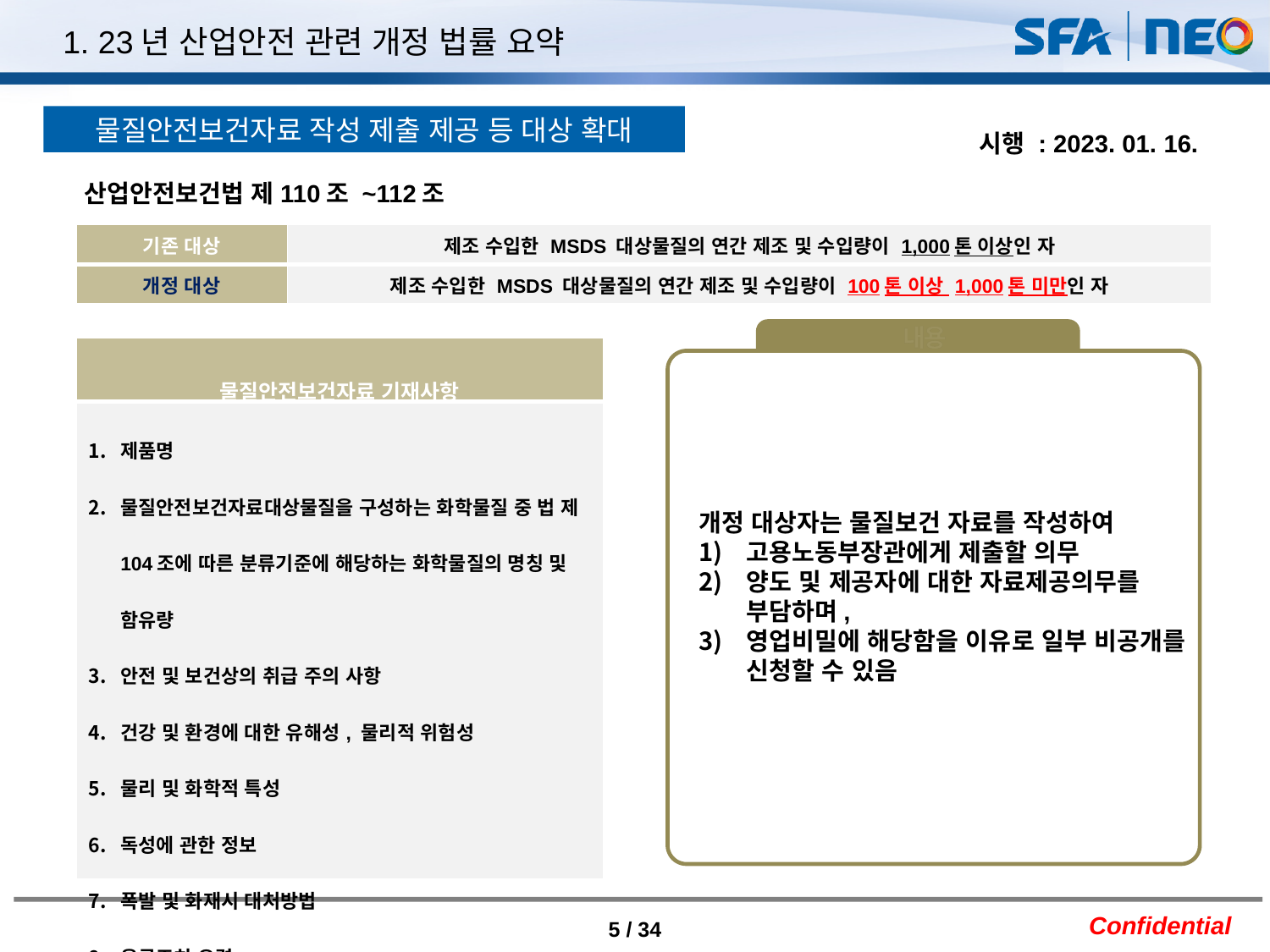

1. 23년 산업안전 관련 개정 법률 요약
물질안전보건자료 작성 제출 제공 등 대상 확대
시행 : 2023. 01. 16.
산업안전보건법 제110조 ~112조
| 기존 대상 | 제조 수입한 MSDS 대상물질의 연간 제조 및 수입량이 1,000톤 이상인 자 |
| --- | --- |
| 개정 대상 | 제조 수입한 MSDS 대상물질의 연간 제조 및 수입량이 100톤 이상 1,000톤 미만인 자 |
 내용
| 물질안전보건자료 기재사항 |
| --- |
| 제품명 물질안전보건자료대상물질을 구성하는 화학물질 중 법 제104조에 따른 분류기준에 해당하는 화학물질의 명칭 및 함유량 안전 및 보건상의 취급 주의 사항 건강 및 환경에 대한 유해성, 물리적 위험성 물리 및 화학적 특성 독성에 관한 정보 폭발 및 화재시 대처방법 응급조치 요령 |

개정 대상자는 물질보건 자료를 작성하여
고용노동부장관에게 제출할 의무
양도 및 제공자에 대한 자료제공의무를 부담하며,
영업비밀에 해당함을 이유로 일부 비공개를 신청할 수 있음